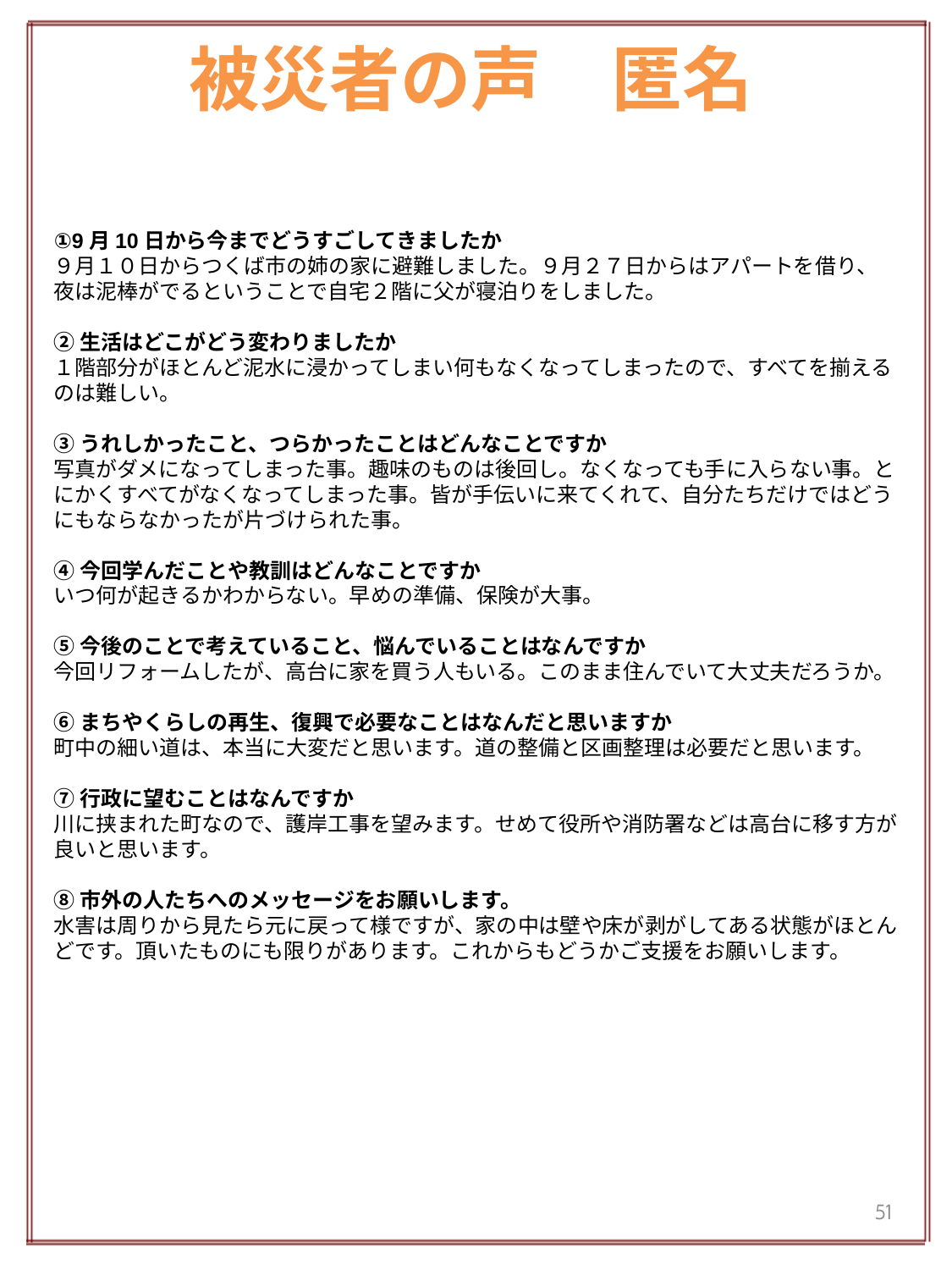

# 被災者の声　匿名
①9月10日から今までどうすごしてきましたか
９月１０日からつくば市の姉の家に避難しました。９月２７日からはアパートを借り、夜は泥棒がでるということで自宅２階に父が寝泊りをしました。

②生活はどこがどう変わりましたか
１階部分がほとんど泥水に浸かってしまい何もなくなってしまったので、すべてを揃えるのは難しい。

③うれしかったこと、つらかったことはどんなことですか
写真がダメになってしまった事。趣味のものは後回し。なくなっても手に入らない事。とにかくすべてがなくなってしまった事。皆が手伝いに来てくれて、自分たちだけではどうにもならなかったが片づけられた事。

④今回学んだことや教訓はどんなことですか
いつ何が起きるかわからない。早めの準備、保険が大事。

⑤今後のことで考えていること、悩んでいることはなんですか
今回リフォームしたが、高台に家を買う人もいる。このまま住んでいて大丈夫だろうか。

⑥まちやくらしの再生、復興で必要なことはなんだと思いますか
町中の細い道は、本当に大変だと思います。道の整備と区画整理は必要だと思います。

⑦行政に望むことはなんですか
川に挟まれた町なので、護岸工事を望みます。せめて役所や消防署などは高台に移す方が良いと思います。

⑧市外の人たちへのメッセージをお願いします。
水害は周りから見たら元に戻って様ですが、家の中は壁や床が剥がしてある状態がほとんどです。頂いたものにも限りがあります。これからもどうかご支援をお願いします。

51